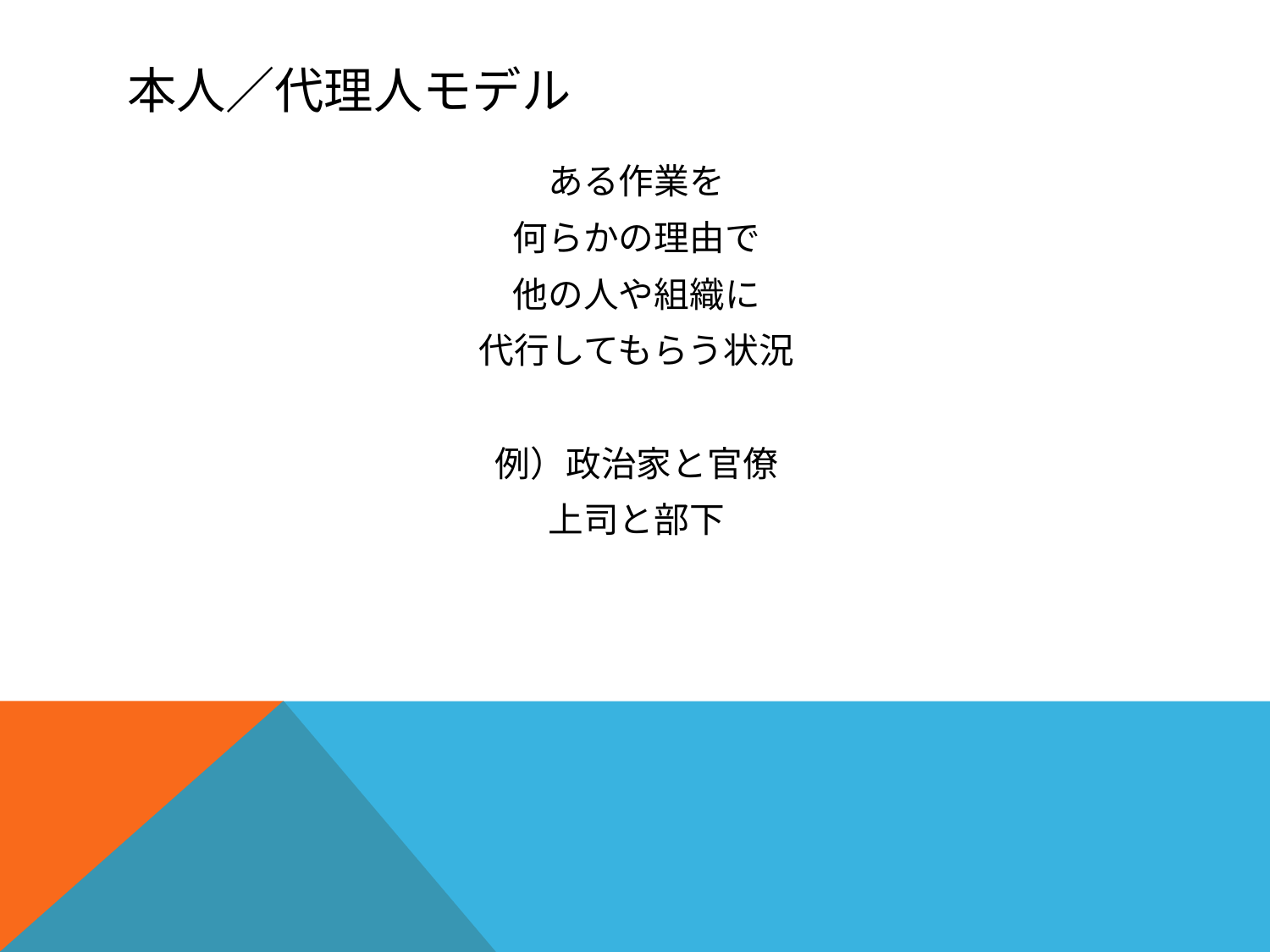

# 本人／代理人モデル
ある作業を
何らかの理由で
他の人や組織に
代行してもらう状況

例）政治家と官僚
上司と部下